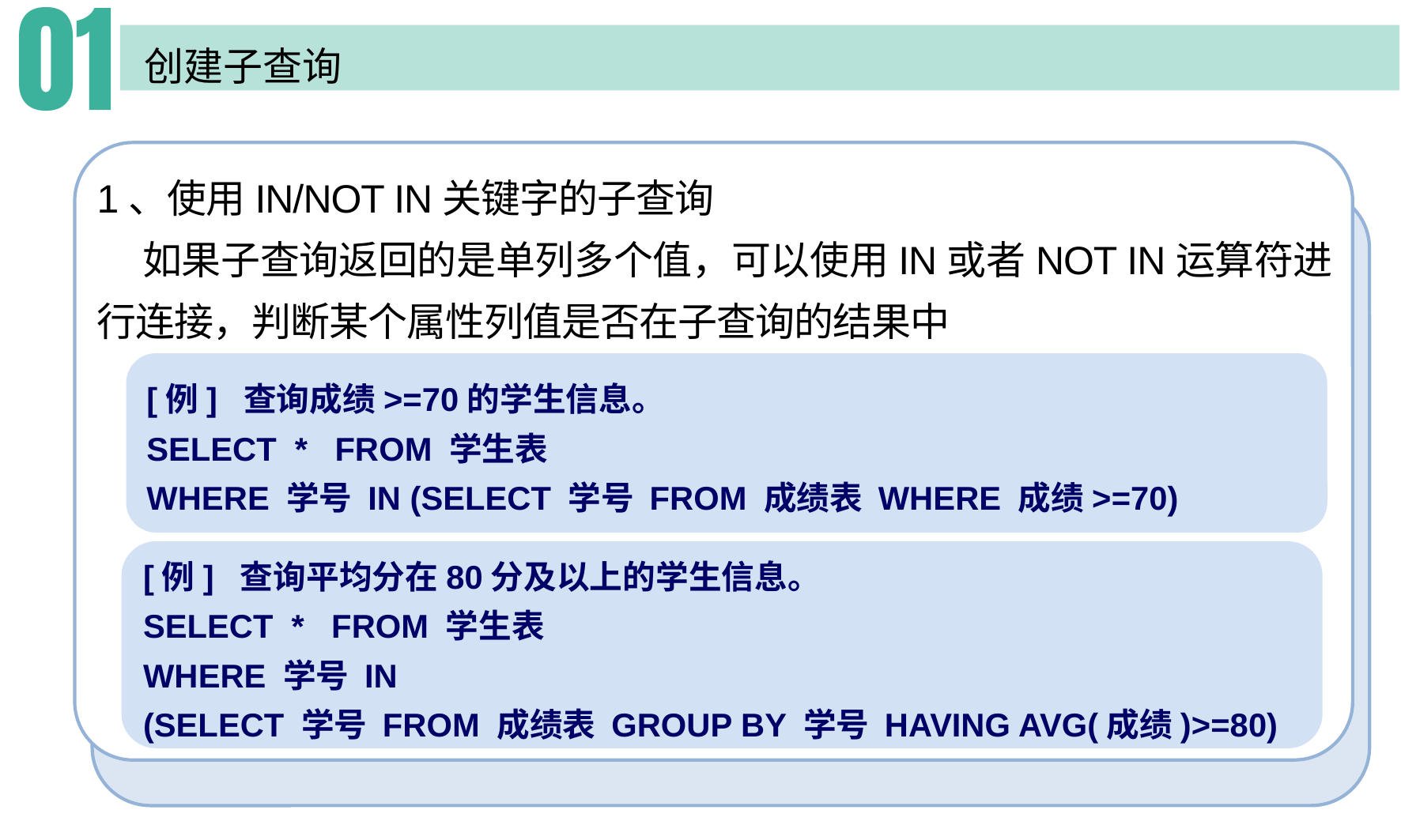

01

创建子查询

1、使用IN/NOT IN关键字的子查询
    如果子查询返回的是单列多个值，可以使用IN或者NOT IN运算符进行连接，判断某个属性列值是否在子查询的结果中
[例]  查询成绩>=70的学生信息。
SELECT  *   FROM 学生表
WHERE 学号 IN (SELECT 学号 FROM 成绩表 WHERE 成绩>=70)
[例]  查询平均分在80分及以上的学生信息。
SELECT  *   FROM 学生表
WHERE 学号 IN
(SELECT 学号 FROM 成绩表 GROUP BY 学号 HAVING AVG(成绩)>=80)